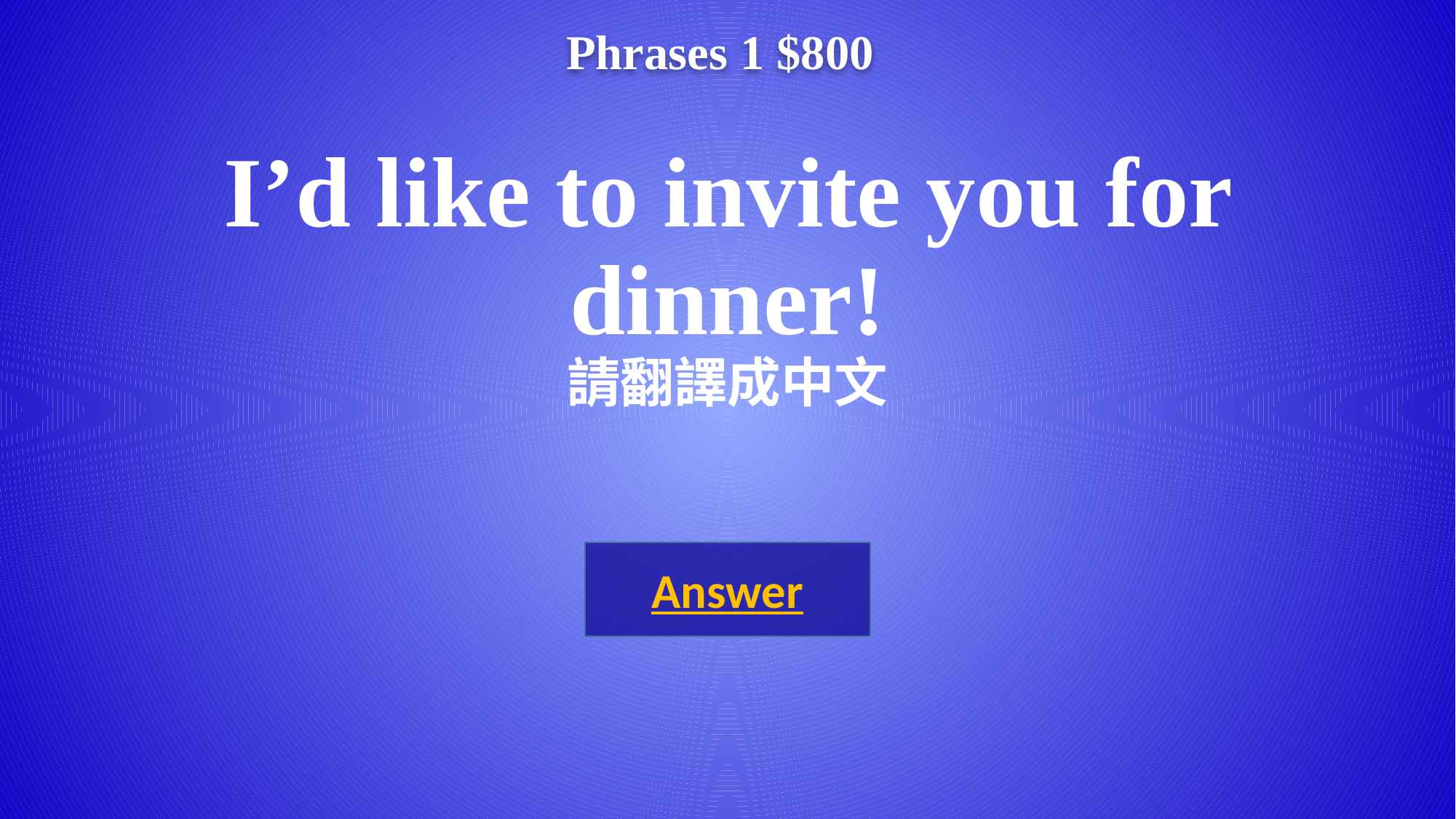

Phrases 1 $800
# I’d like to invite you for dinner! 請翻譯成中文